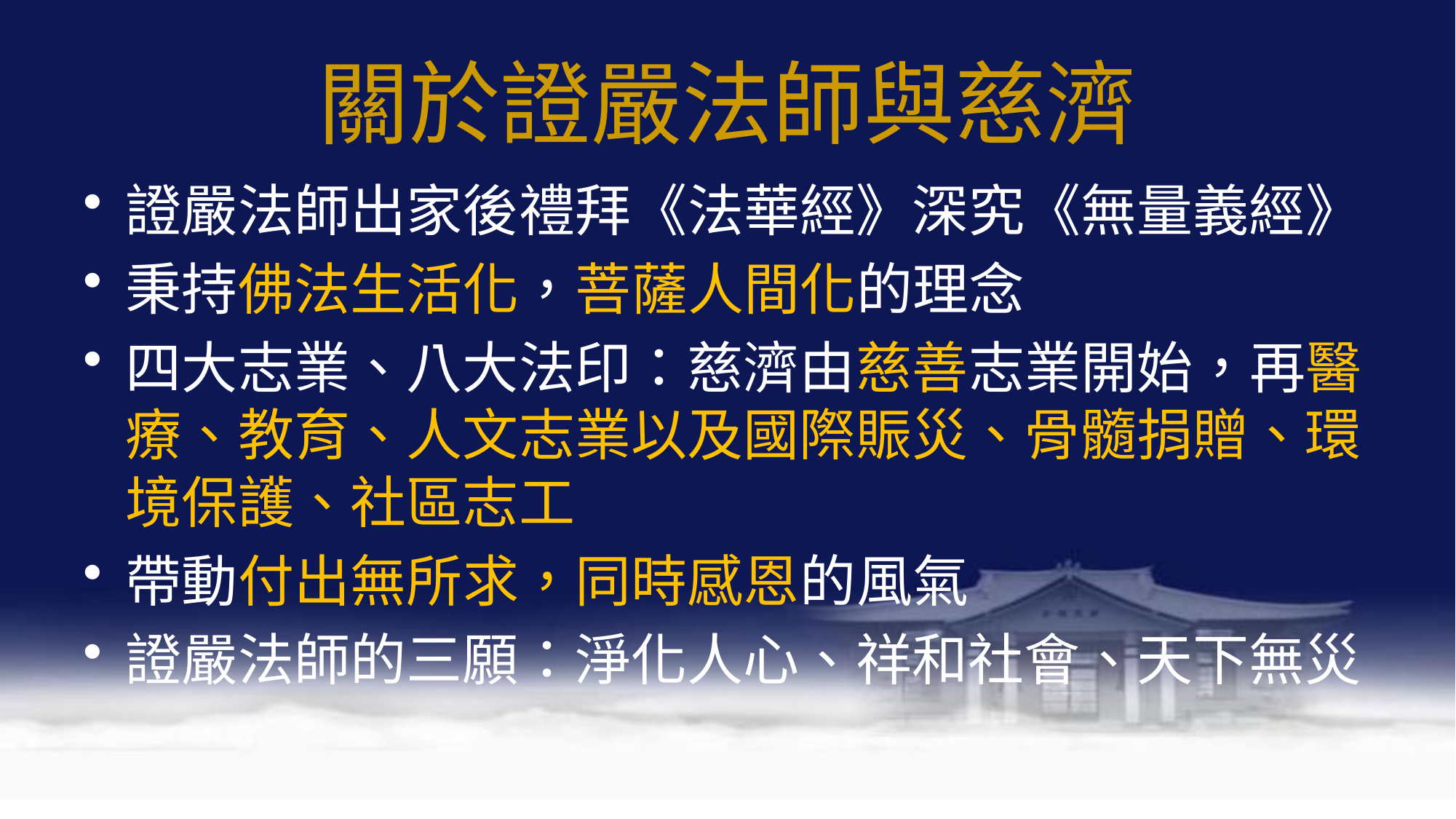

# 關於證嚴法師與慈濟
證嚴法師出家後禮拜《法華經》深究《無量義經》
秉持佛法生活化，菩薩人間化的理念
四大志業、八大法印：慈濟由慈善志業開始，再醫療、教育、人文志業以及國際賑災、骨髓捐贈、環境保護、社區志工
帶動付出無所求，同時感恩的風氣
證嚴法師的三願：淨化人心、祥和社會、天下無災